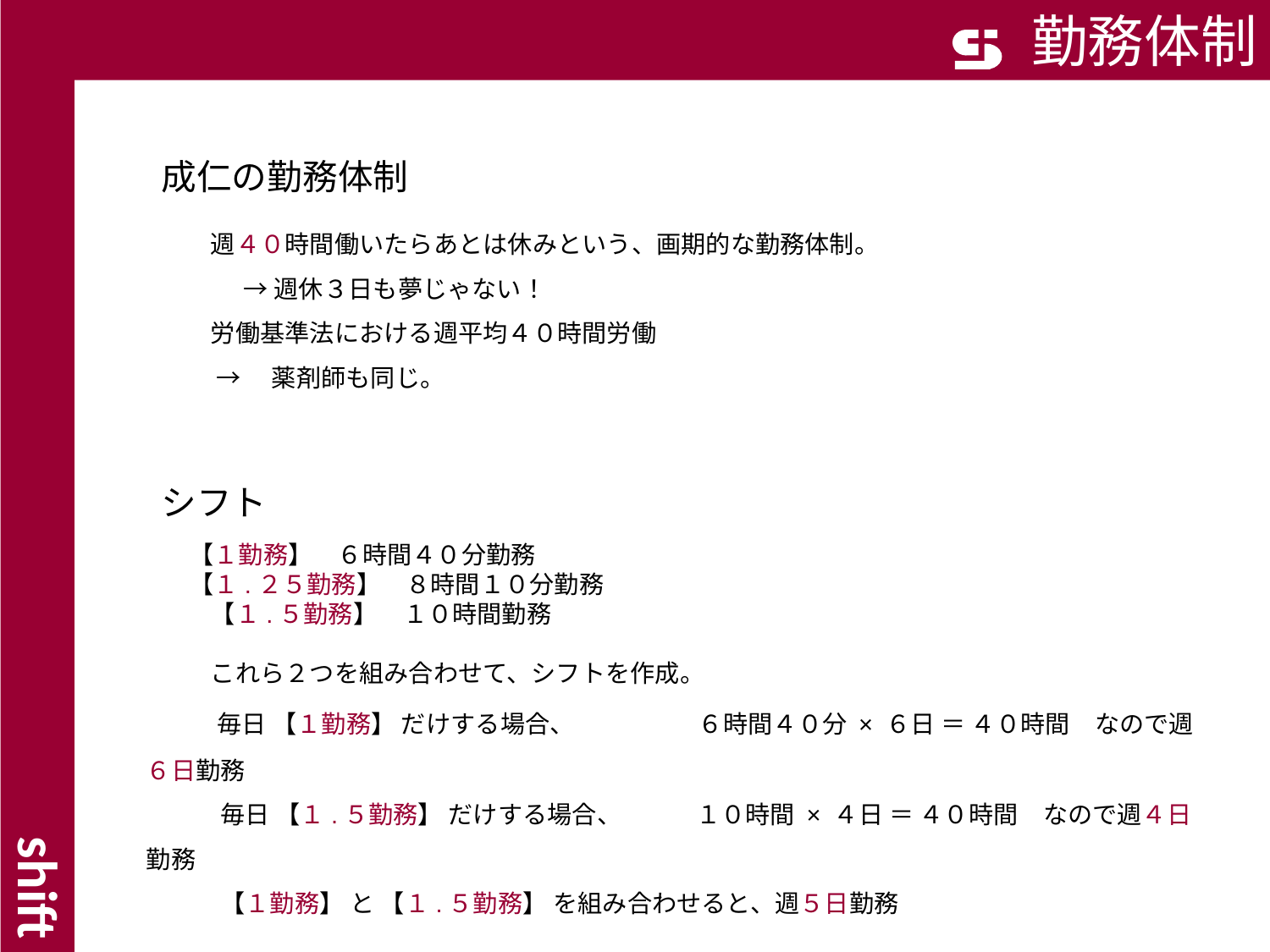

勤務体制

成仁の勤務体制

　　週４０時間働いたらあとは休みという、画期的な勤務体制。
　　      → 週休３日も夢じゃない！
　　労働基準法における週平均４０時間労働
          →　薬剤師も同じ。

シフト

    【１勤務】　６時間４０分勤務
    【１.２５勤務】　８時間１０分勤務
　　【１.５勤務】　１０時間勤務

　　これら２つを組み合わせて、シフトを作成。
shift

　　毎日 【１勤務】 だけする場合、　　　　　６時間４０分 × ６日 ＝ ４０時間　なので週６日勤務
　　　毎日 【１.５勤務】 だけする場合、　　　１０時間 × ４日 ＝ ４０時間　なので週４日勤務
　　　【１勤務】 と 【１.５勤務】 を組み合わせると、週５日勤務